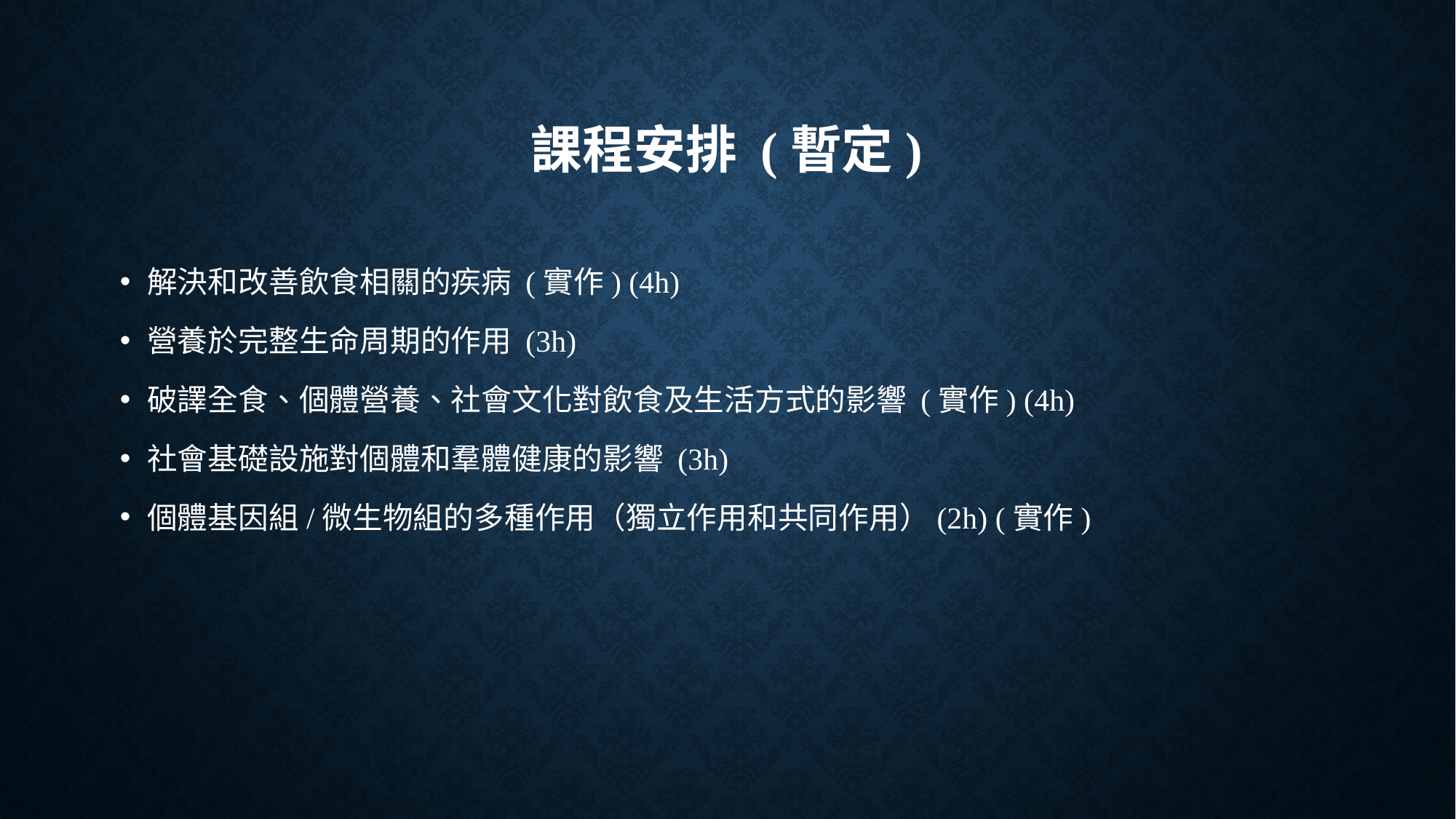

# 課程安排 (暫定)
解決和改善飲食相關的疾病 (實作) (4h)
營養於完整生命周期的作用 (3h)
破譯全食、個體營養、社會文化對飲食及生活方式的影響 (實作) (4h)
社會基礎設施對個體和羣體健康的影響 (3h)
個體基因組/微生物組的多種作用（獨立作用和共同作用）(2h) (實作)